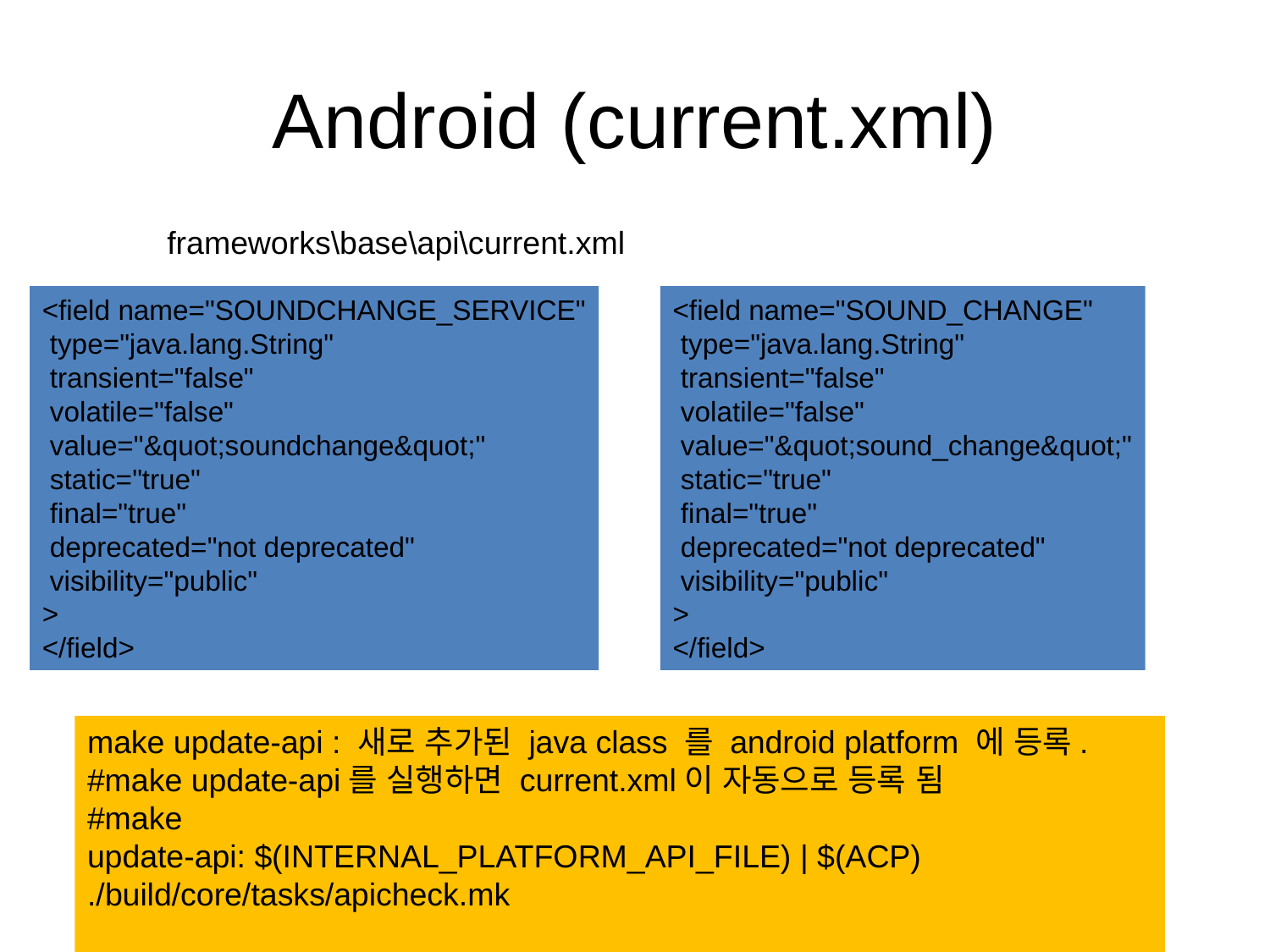

# Android (current.xml)
frameworks\base\api\current.xml
<field name="SOUNDCHANGE_SERVICE"
 type="java.lang.String"
 transient="false"
 volatile="false"
 value="&quot;soundchange&quot;"
 static="true"
 final="true"
 deprecated="not deprecated"
 visibility="public"
>
</field>
<field name="SOUND_CHANGE"
 type="java.lang.String"
 transient="false"
 volatile="false"
 value="&quot;sound_change&quot;"
 static="true"
 final="true"
 deprecated="not deprecated"
 visibility="public"
>
</field>
make update-api : 새로 추가된 java class 를 android platform 에 등록.
#make update-api를 실행하면 current.xml이 자동으로 등록 됨
#make
update-api: $(INTERNAL_PLATFORM_API_FILE) | $(ACP)
./build/core/tasks/apicheck.mk

http://cafe.naver.com/embeddedcrazyboys